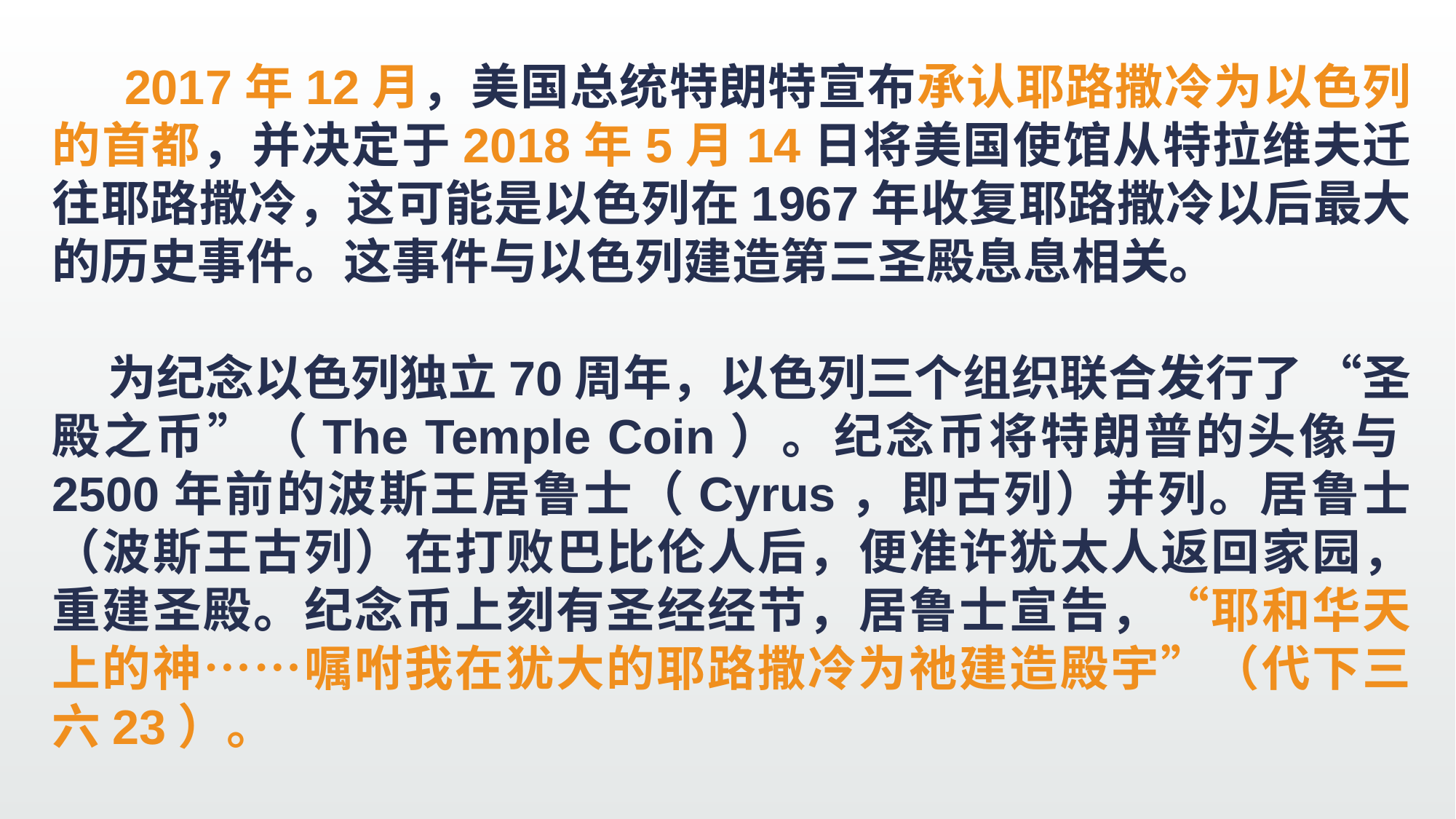

2017年12月，美国总统特朗特宣布承认耶路撒冷为以色列的首都，并决定于2018年5月14日将美国使馆从特拉维夫迁往耶路撒冷，这可能是以色列在1967年收复耶路撒冷以后最大的历史事件。这事件与以色列建造第三圣殿息息相关。

    为纪念以色列独立70周年，以色列三个组织联合发行了 “圣殿之币”（The Temple Coin）。纪念币将特朗普的头像与2500年前的波斯王居鲁士（Cyrus，即古列）并列。居鲁士（波斯王古列）在打败巴比伦人后，便准许犹太人返回家园，重建圣殿。纪念币上刻有圣经经节，居鲁士宣告，“耶和华天上的神……嘱咐我在犹大的耶路撒冷为祂建造殿宇”（代下三六23）。